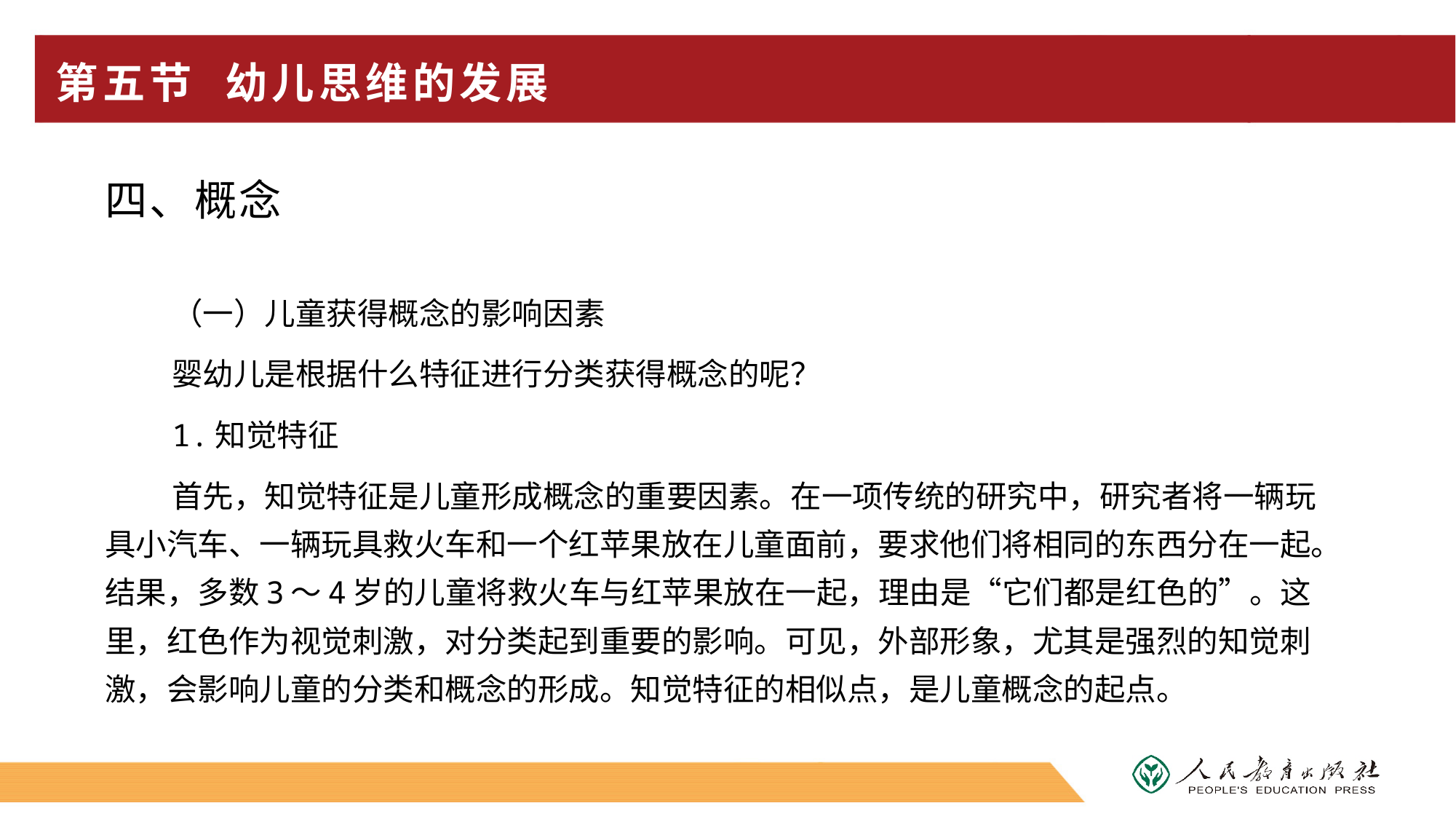

# 第五节  幼儿思维的发展
四、概念
（一）儿童获得概念的影响因素
婴幼儿是根据什么特征进行分类获得概念的呢？
1.知觉特征
首先，知觉特征是儿童形成概念的重要因素。在一项传统的研究中，研究者将一辆玩具小汽车、一辆玩具救火车和一个红苹果放在儿童面前，要求他们将相同的东西分在一起。结果，多数3～4岁的儿童将救火车与红苹果放在一起，理由是“它们都是红色的”。这里，红色作为视觉刺激，对分类起到重要的影响。可见，外部形象，尤其是强烈的知觉刺激，会影响儿童的分类和概念的形成。知觉特征的相似点，是儿童概念的起点。